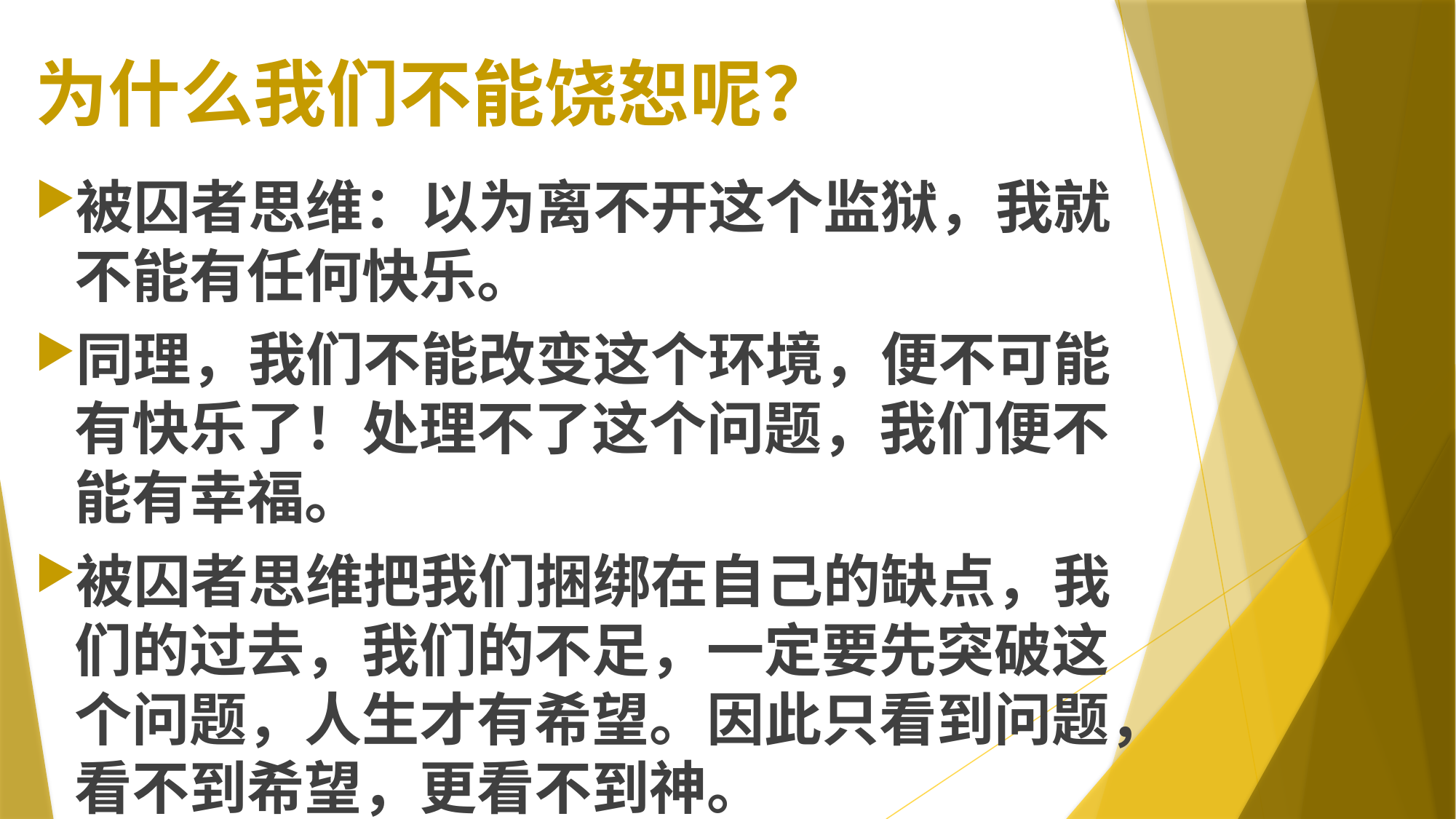

# 为什么我们不能饶恕呢？
被囚者思维：以为离不开这个监狱，我就不能有任何快乐。
同理，我们不能改变这个环境，便不可能有快乐了！处理不了这个问题，我们便不能有幸福。
被囚者思维把我们捆绑在自己的缺点，我们的过去，我们的不足，一定要先突破这个问题，人生才有希望。因此只看到问题，看不到希望，更看不到神。